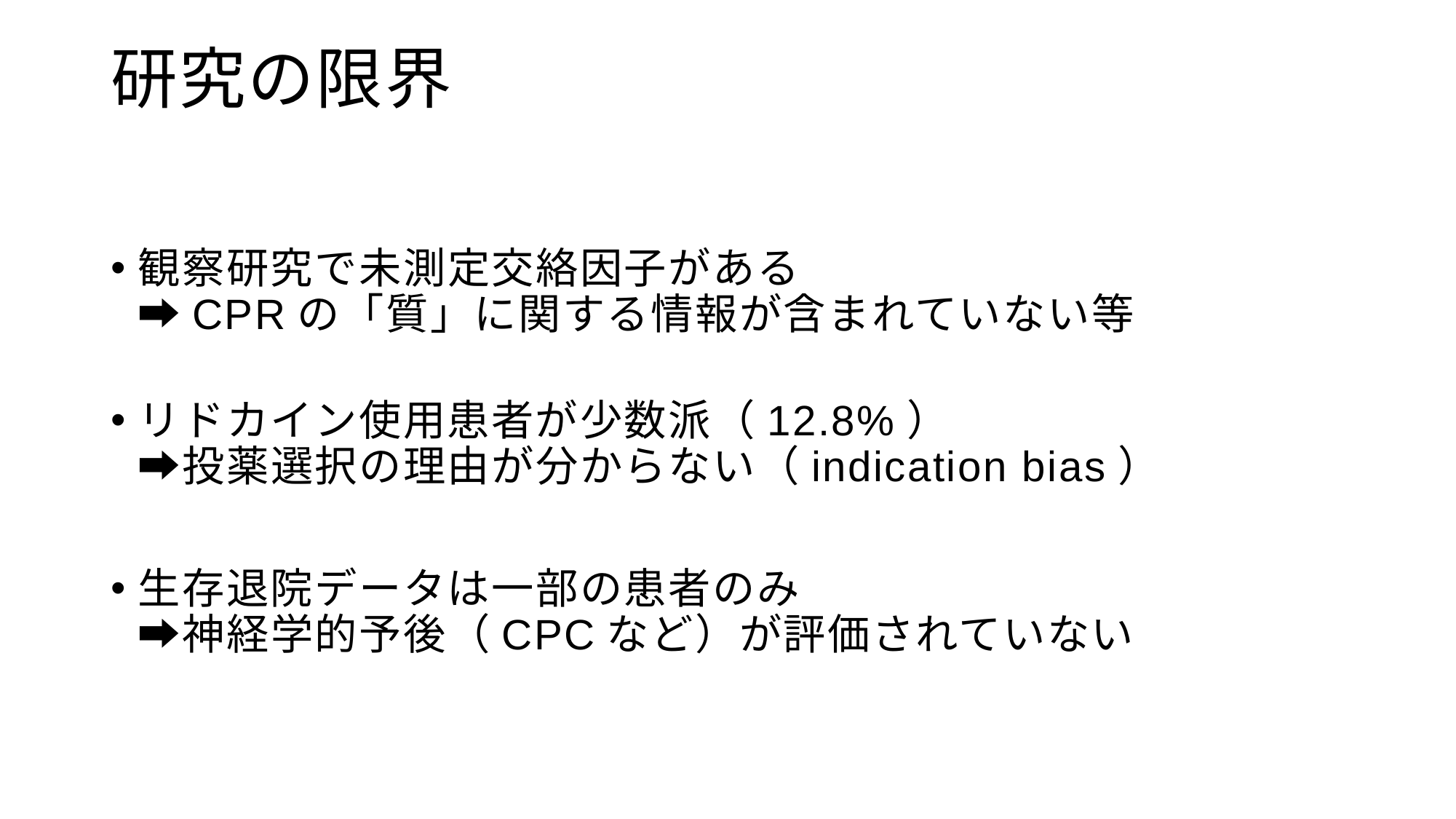

# 研究の限界

観察研究で未測定交絡因子がある
➡CPRの「質」に関する情報が含まれていない等
リドカイン使用患者が少数派（12.8%）
➡投薬選択の理由が分からない（indication bias）

生存退院データは一部の患者のみ
➡神経学的予後（CPCなど）が評価されていない